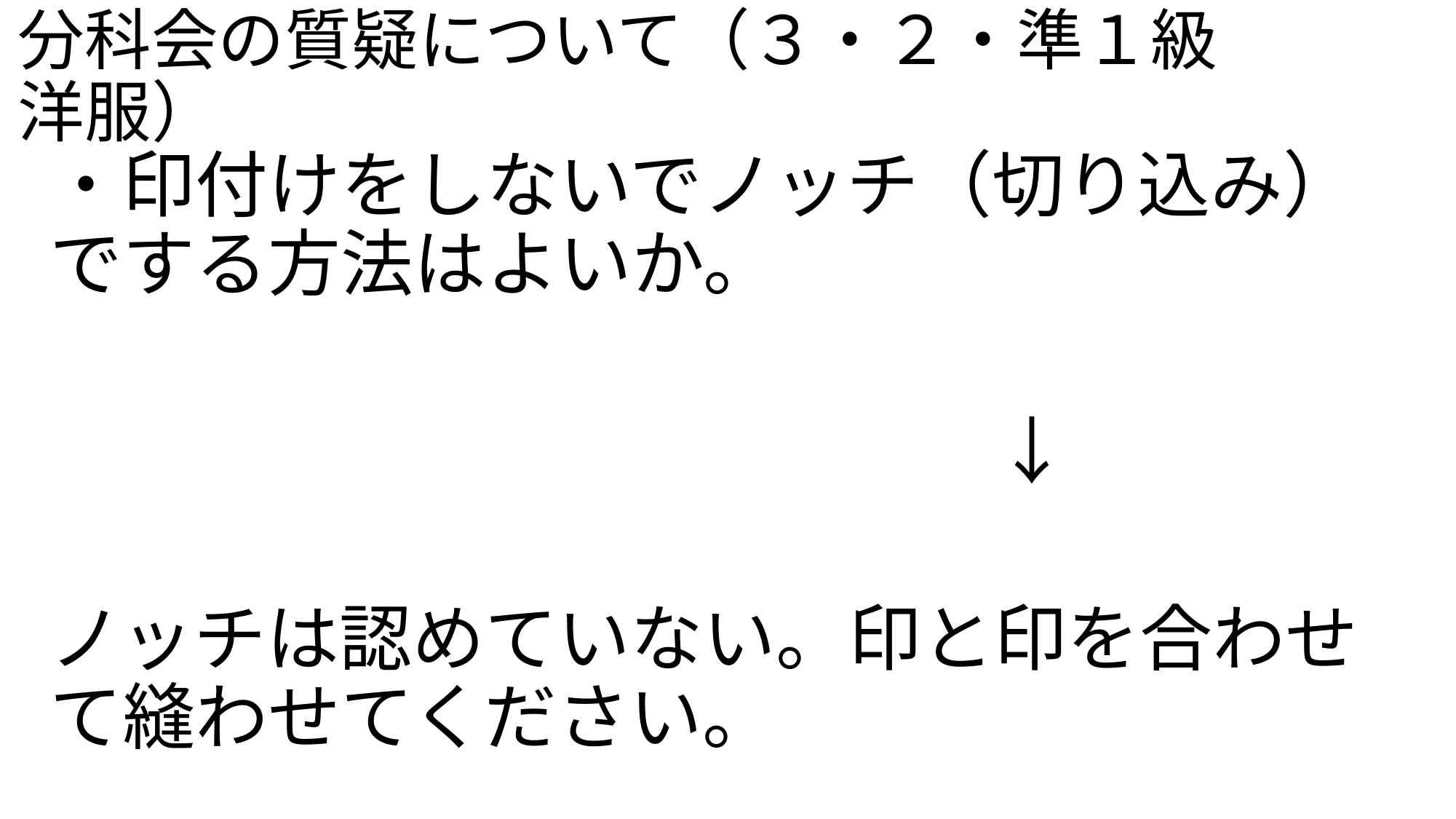

# 分科会の質疑について（３・２・準１級　洋服）
・印付けをしないでノッチ（切り込み）でする方法はよいか。

　　　　　　　　　　　　　↓

ノッチは認めていない。印と印を合わせて縫わせてください。